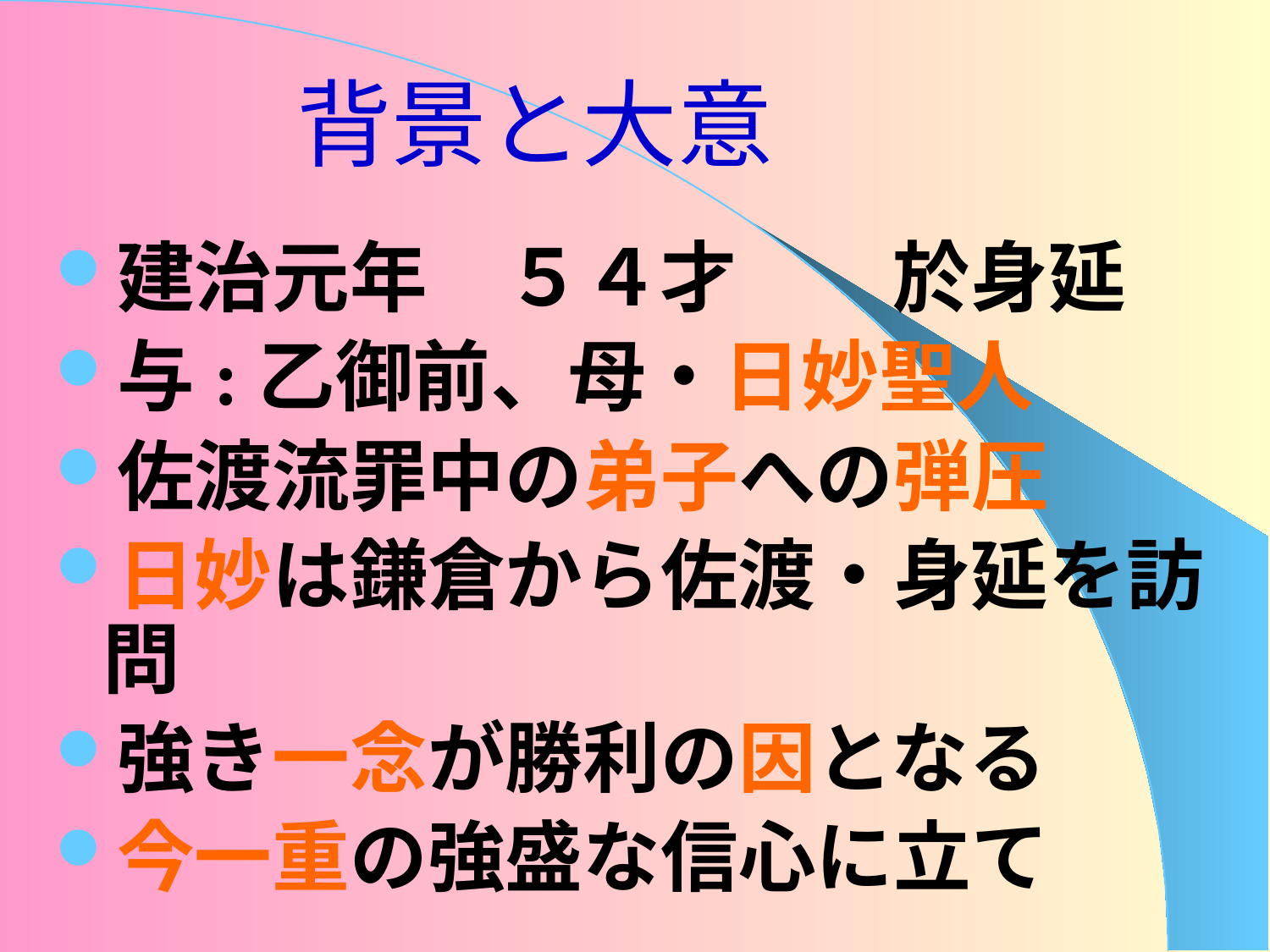

# 背景と大意
建治元年　５４才　　於身延
与:乙御前、母・日妙聖人
佐渡流罪中の弟子への弾圧
日妙は鎌倉から佐渡・身延を訪問
強き一念が勝利の因となる
今一重の強盛な信心に立て